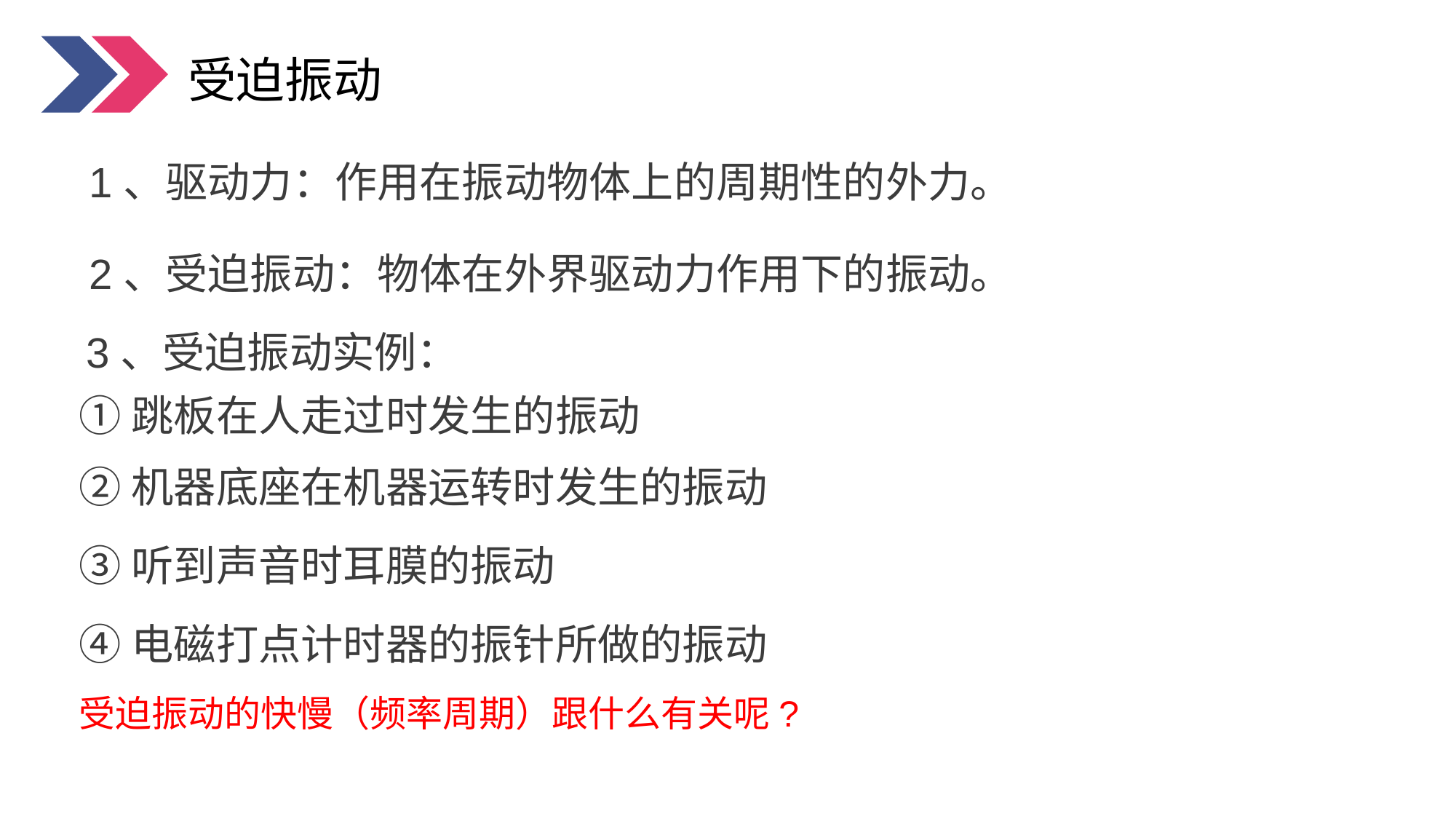

受迫振动
1、驱动力：作用在振动物体上的周期性的外力。
2、受迫振动：物体在外界驱动力作用下的振动。
3、受迫振动实例：
①跳板在人走过时发生的振动
②机器底座在机器运转时发生的振动
③听到声音时耳膜的振动
④电磁打点计时器的振针所做的振动
受迫振动的快慢（频率周期）跟什么有关呢?